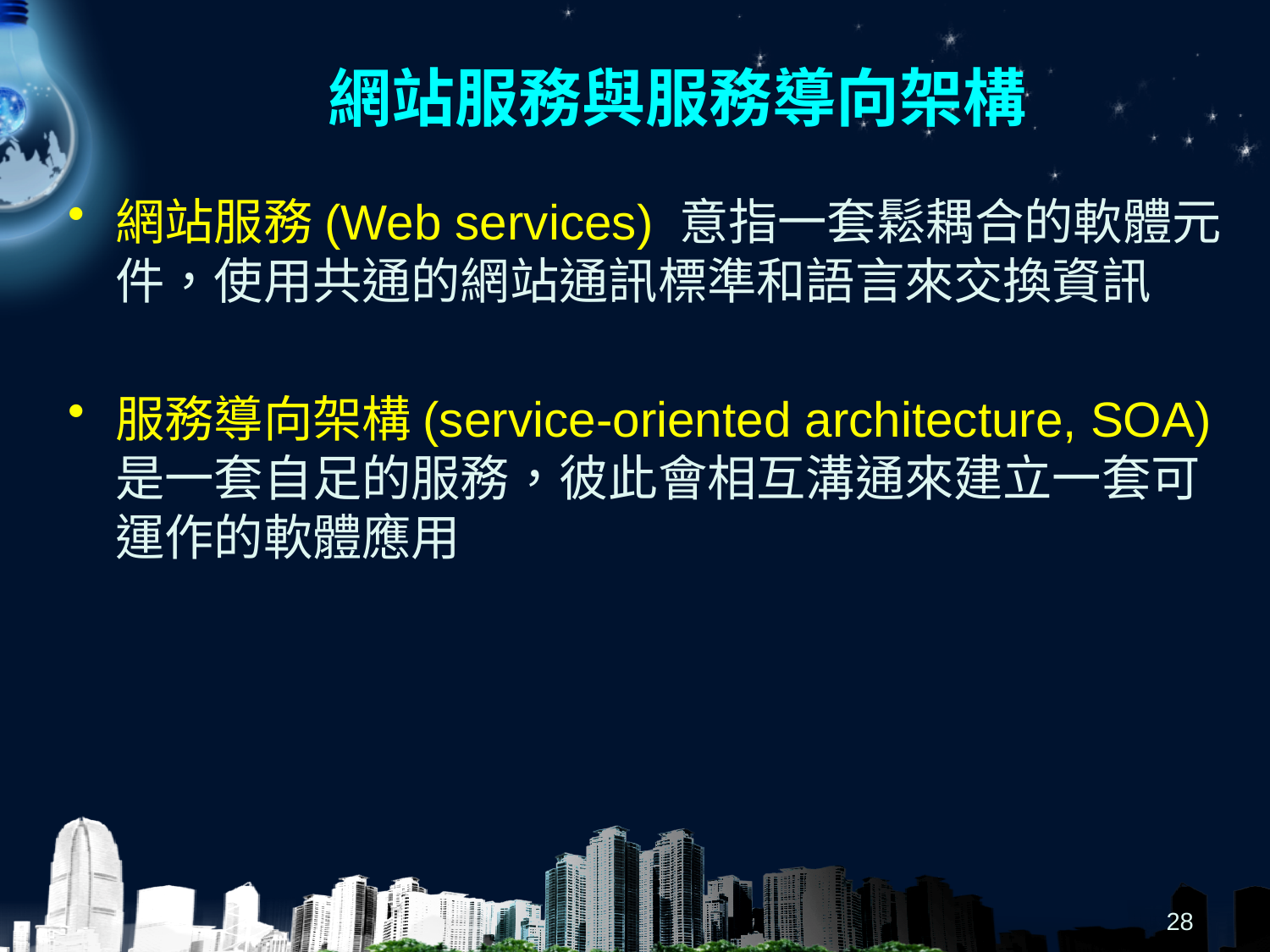

# 網站服務與服務導向架構
網站服務(Web services) 意指一套鬆耦合的軟體元件，使用共通的網站通訊標準和語言來交換資訊

服務導向架構(service-oriented architecture, SOA) 是一套自足的服務，彼此會相互溝通來建立一套可運作的軟體應用
28